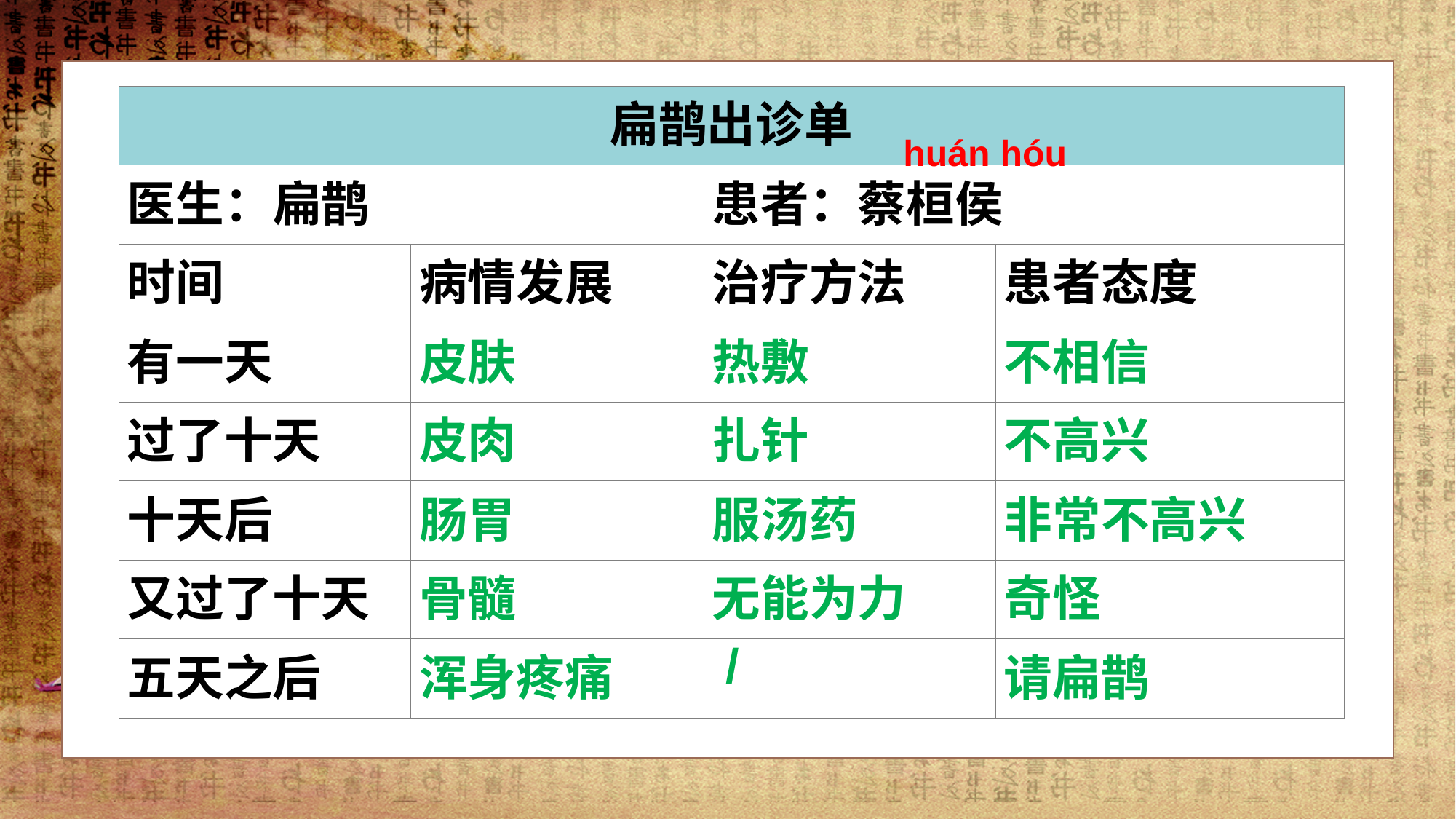

| 扁鹊出诊单 |  |  |  |
| --- | --- | --- | --- |
| 医生：扁鹊 |  | 患者：蔡桓侯 |  |
| 时间 | 病情发展 | 治疗方法 | 患者态度 |
| 有一天 | 皮肤 | 热敷 | 不相信 |
| 过了十天 | 皮肉 | 扎针 | 不高兴 |
| 十天后 | 肠胃 | 服汤药 | 非常不高兴 |
| 又过了十天 | 骨髓 | 无能为力 | 奇怪 |
| 五天之后 | 浑身疼痛 | / | 请扁鹊 |
huán hóu